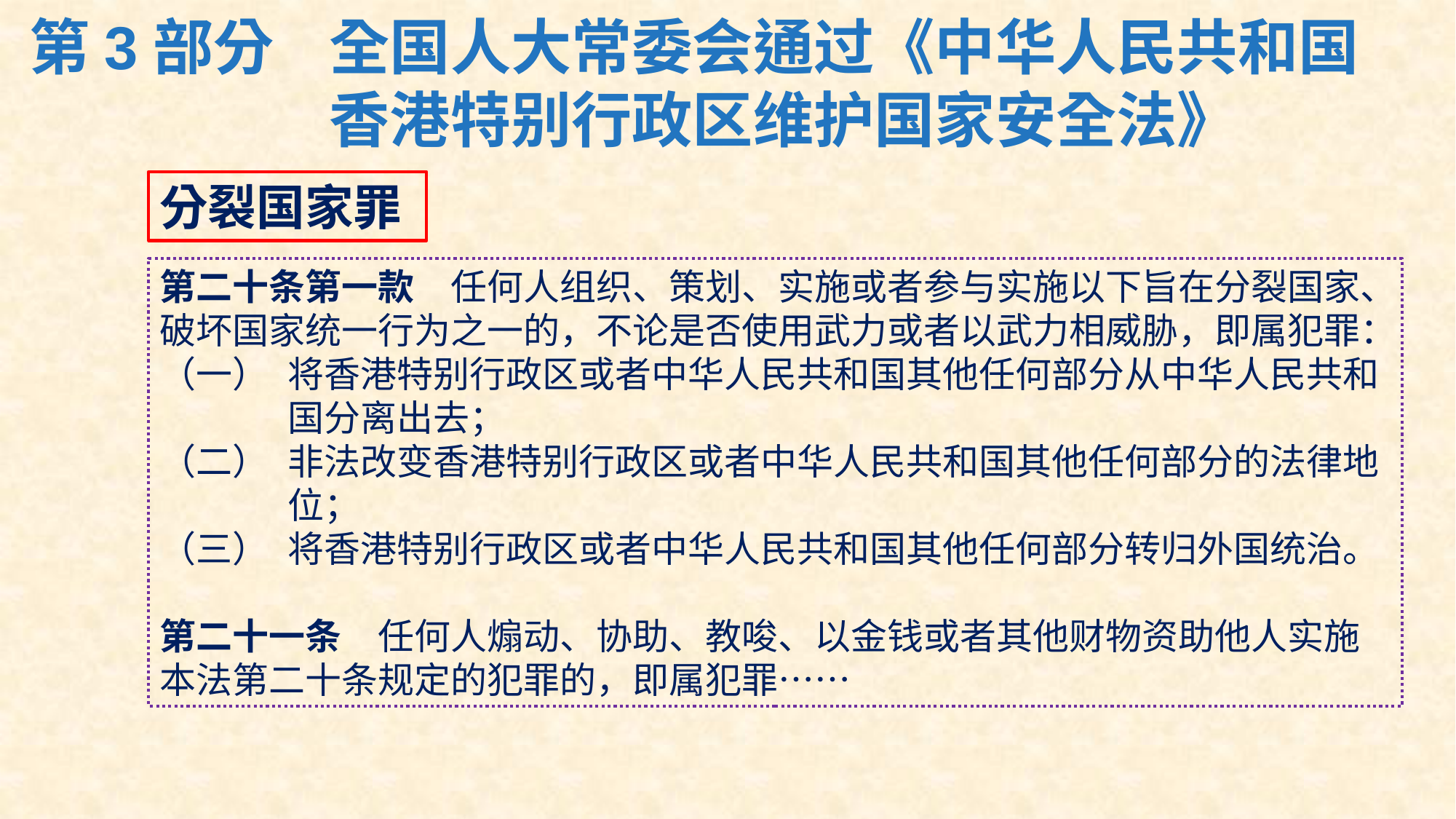

# 第3部分	全国人大常委会通过《中华人民共和国香港特别行政区维护国家安全法》
分裂国家罪
第二十条第一款  任何人组织、策划、实施或者参与实施以下旨在分裂国家、破坏国家统一行为之一的，不论是否使用武力或者以武力相威胁，即属犯罪：
（一）	将香港特别行政区或者中华人民共和国其他任何部分从中华人民共和国分离出去；
（二）	非法改变香港特别行政区或者中华人民共和国其他任何部分的法律地位；
（三）	将香港特别行政区或者中华人民共和国其他任何部分转归外国统治。

第二十一条  任何人煽动、协助、教唆、以金钱或者其他财物资助他人实施本法第二十条规定的犯罪的，即属犯罪……